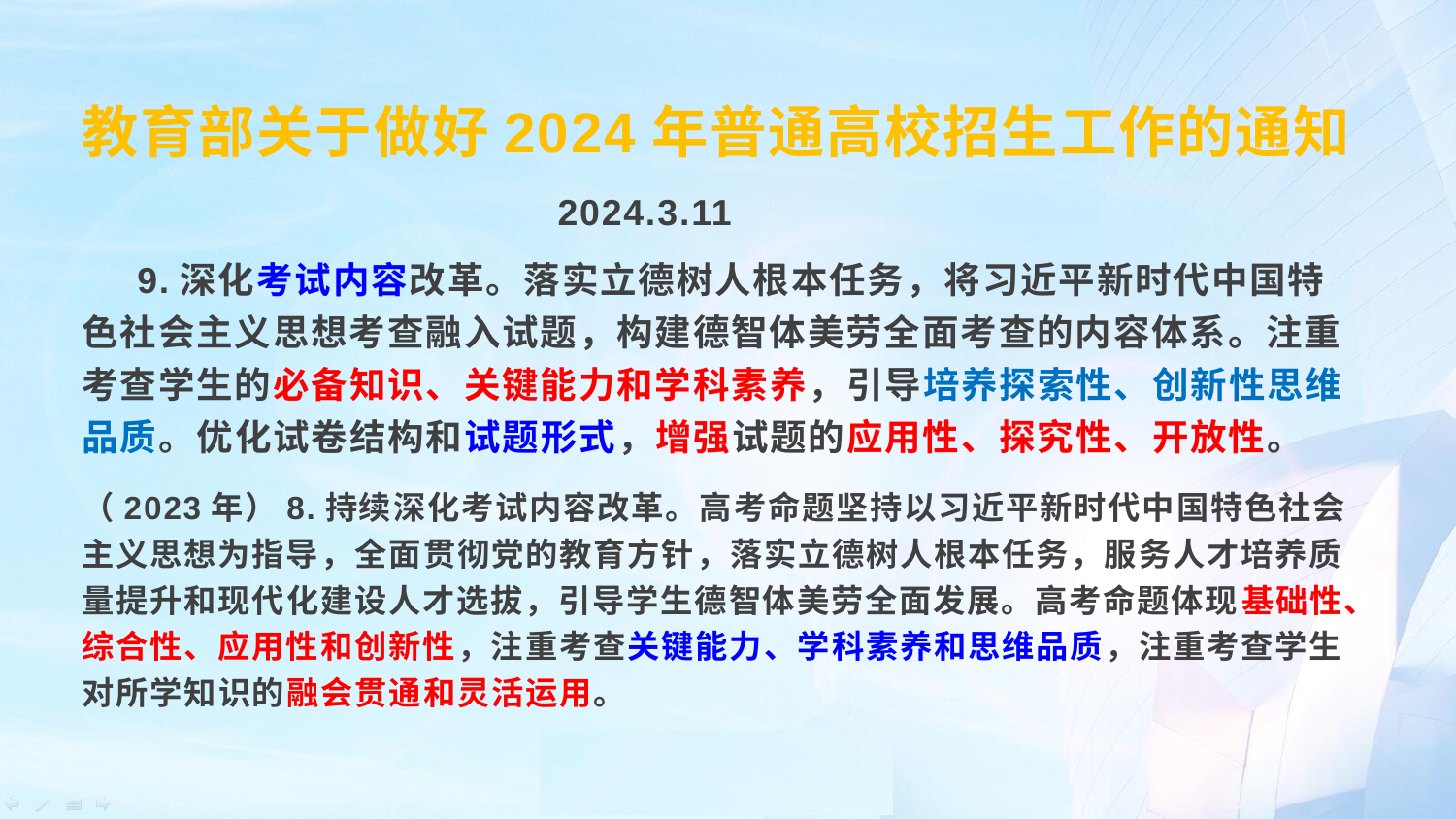

教育部关于做好2024年普通高校招生工作的通知
                                            2024.3.11
     9.深化考试内容改革。落实立德树人根本任务，将习近平新时代中国特色社会主义思想考查融入试题，构建德智体美劳全面考查的内容体系。注重考查学生的必备知识、关键能力和学科素养，引导培养探索性、创新性思维品质。优化试卷结构和试题形式，增强试题的应用性、探究性、开放性。

（2023年）8.持续深化考试内容改革。高考命题坚持以习近平新时代中国特色社会主义思想为指导，全面贯彻党的教育方针，落实立德树人根本任务，服务人才培养质量提升和现代化建设人才选拔，引导学生德智体美劳全面发展。高考命题体现基础性、综合性、应用性和创新性，注重考查关键能力、学科素养和思维品质，注重考查学生对所学知识的融会贯通和灵活运用。